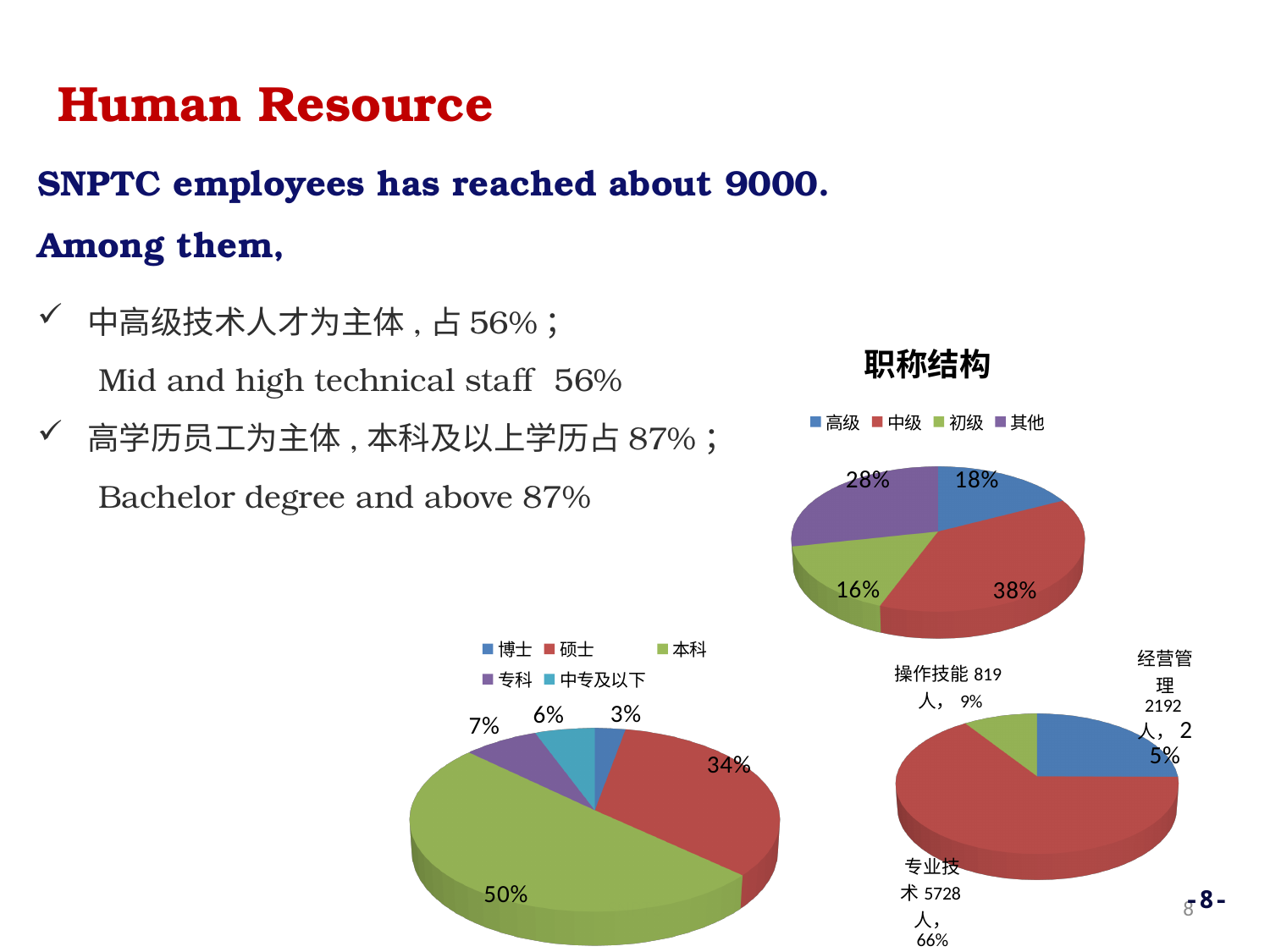

Human Resource
SNPTC employees has reached about 9000.
Among them,

中高级技术人才为主体,占56%；
      Mid and high technical staff  56%
高学历员工为主体,本科及以上学历占87%；
      Bachelor degree and above 87%

[unsupported chart]

[unsupported chart]

[unsupported chart]

-8-
SNPTC
8